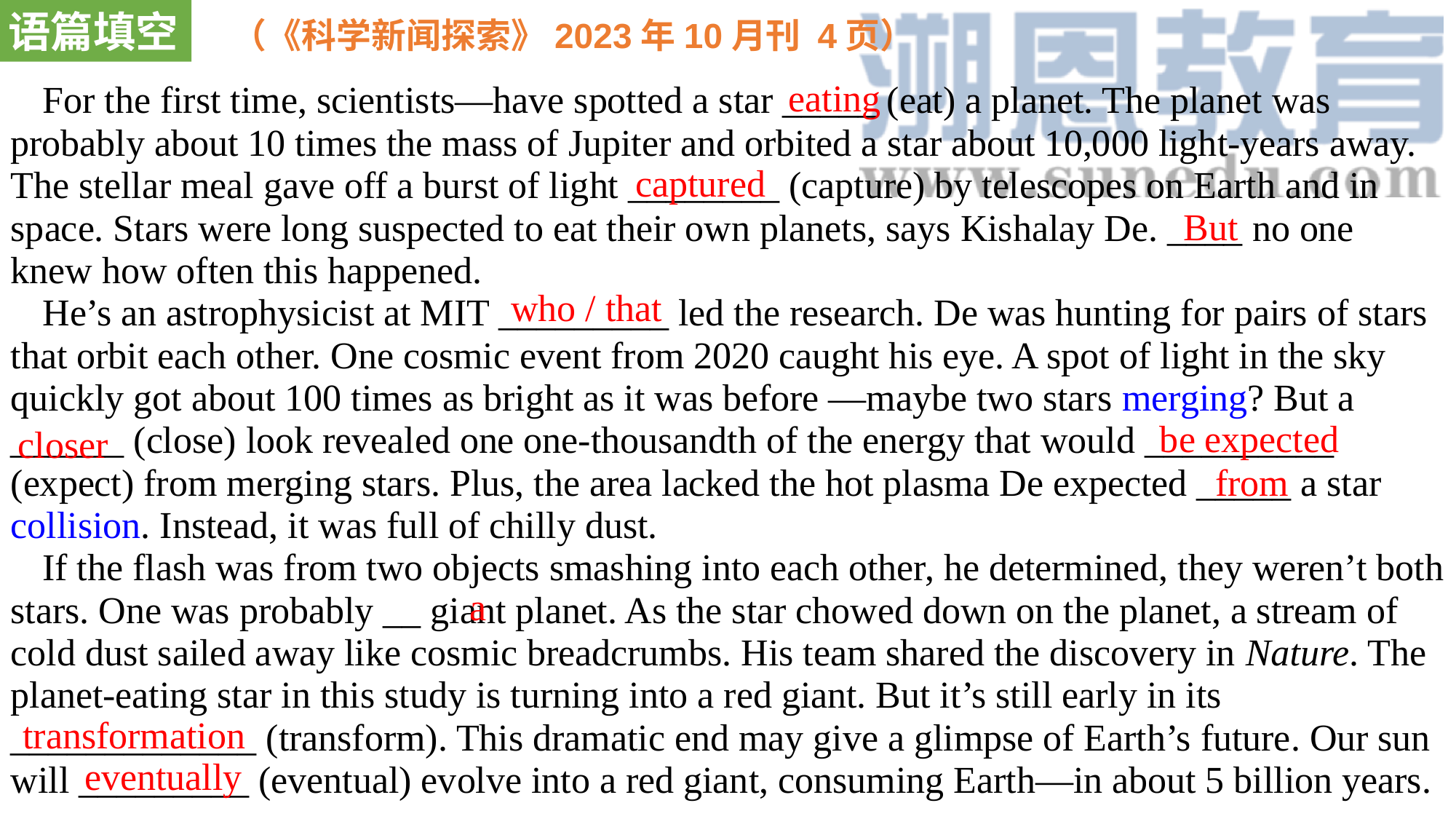

语篇填空
（《科学新闻探索》2023年10月刊 4页）
eating
For the first time, scientists—have spotted a star _____ (eat) a planet. The planet was probably about 10 times the mass of Jupiter and orbited a star about 10,000 light-years away. The stellar meal gave off a burst of light ________ (capture) by telescopes on Earth and in space. Stars were long suspected to eat their own planets, says Kishalay De. ____ no one knew how often this happened.
He’s an astrophysicist at MIT _________ led the research. De was hunting for pairs of stars that orbit each other. One cosmic event from 2020 caught his eye. A spot of light in the sky quickly got about 100 times as bright as it was before —maybe two stars merging? But a ______ (close) look revealed one one-thousandth of the energy that would __________ (expect) from merging stars. Plus, the area lacked the hot plasma De expected _____ a star collision. Instead, it was full of chilly dust.
If the flash was from two objects smashing into each other, he determined, they weren’t both stars. One was probably __ giant planet. As the star chowed down on the planet, a stream of cold dust sailed away like cosmic breadcrumbs. His team shared the discovery in Nature. The planet-eating star in this study is turning into a red giant. But it’s still early in its _____________ (transform). This dramatic end may give a glimpse of Earth’s future. Our sun will _________ (eventual) evolve into a red giant, consuming Earth—in about 5 billion years.
captured
But
who / that
be expected
closer
from
a
transformation
eventually